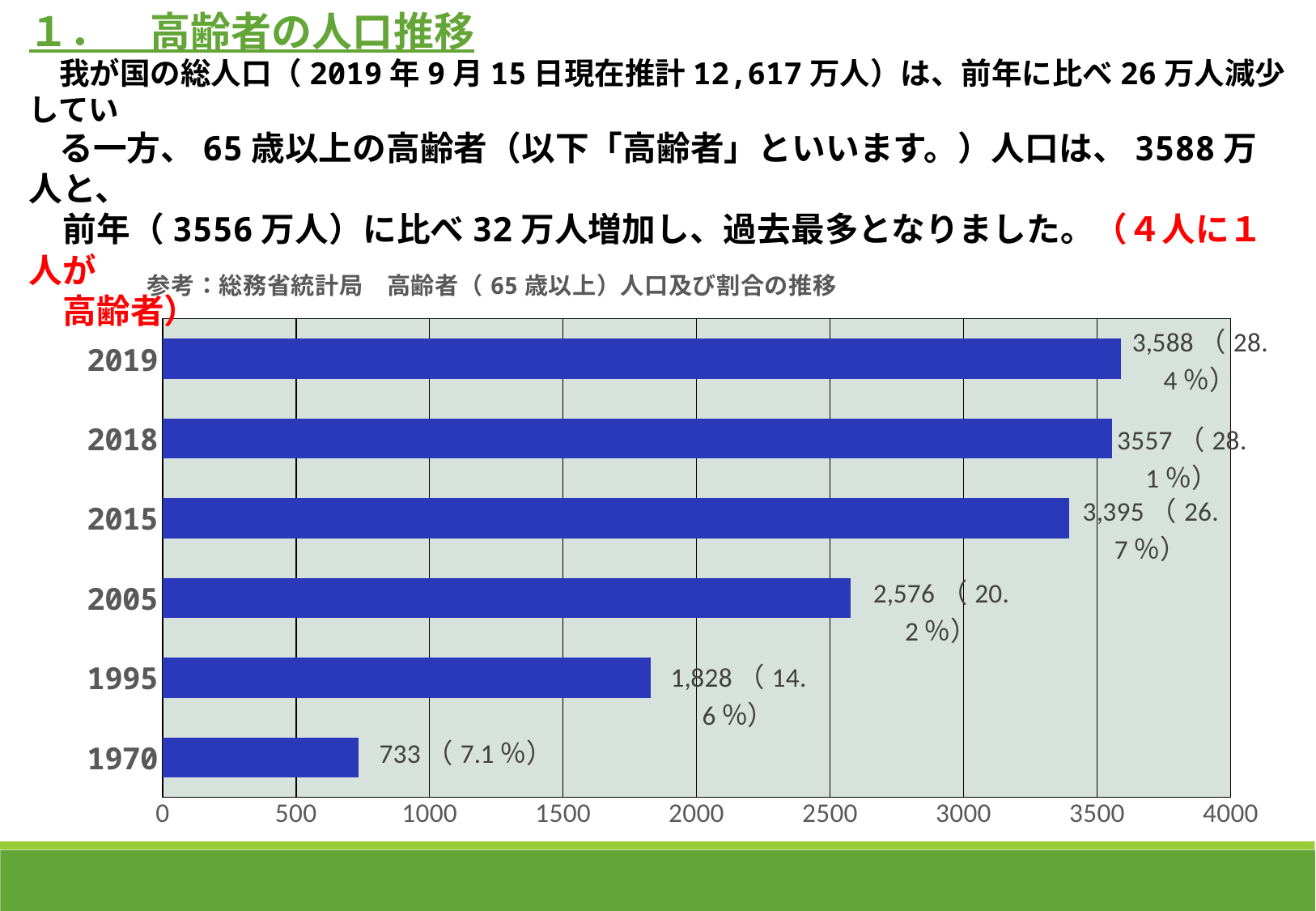

１．　高齢者の人口推移
　我が国の総人口（2019年9月15日現在推計12,617万人）は、前年に比べ26万人減少してい
　る一方、65歳以上の高齢者（以下「高齢者」といいます。）人口は、3588万人と、
　前年（3556万人）に比べ32万人増加し、過去最多となりました。（４人に１人が
　高齢者）

### Chart: 参考：総務省統計局　高齢者（65歳以上）人口及び割合の推移

| Category | 人口 |
|---|---|
| 1970 | 733.0 |
| 1995 | 1828.0 |
| 2005 | 2576.0 |
| 2015 | 3395.0 |
| 2018 | 3557.0 |
| 2019 | 3588.0 |